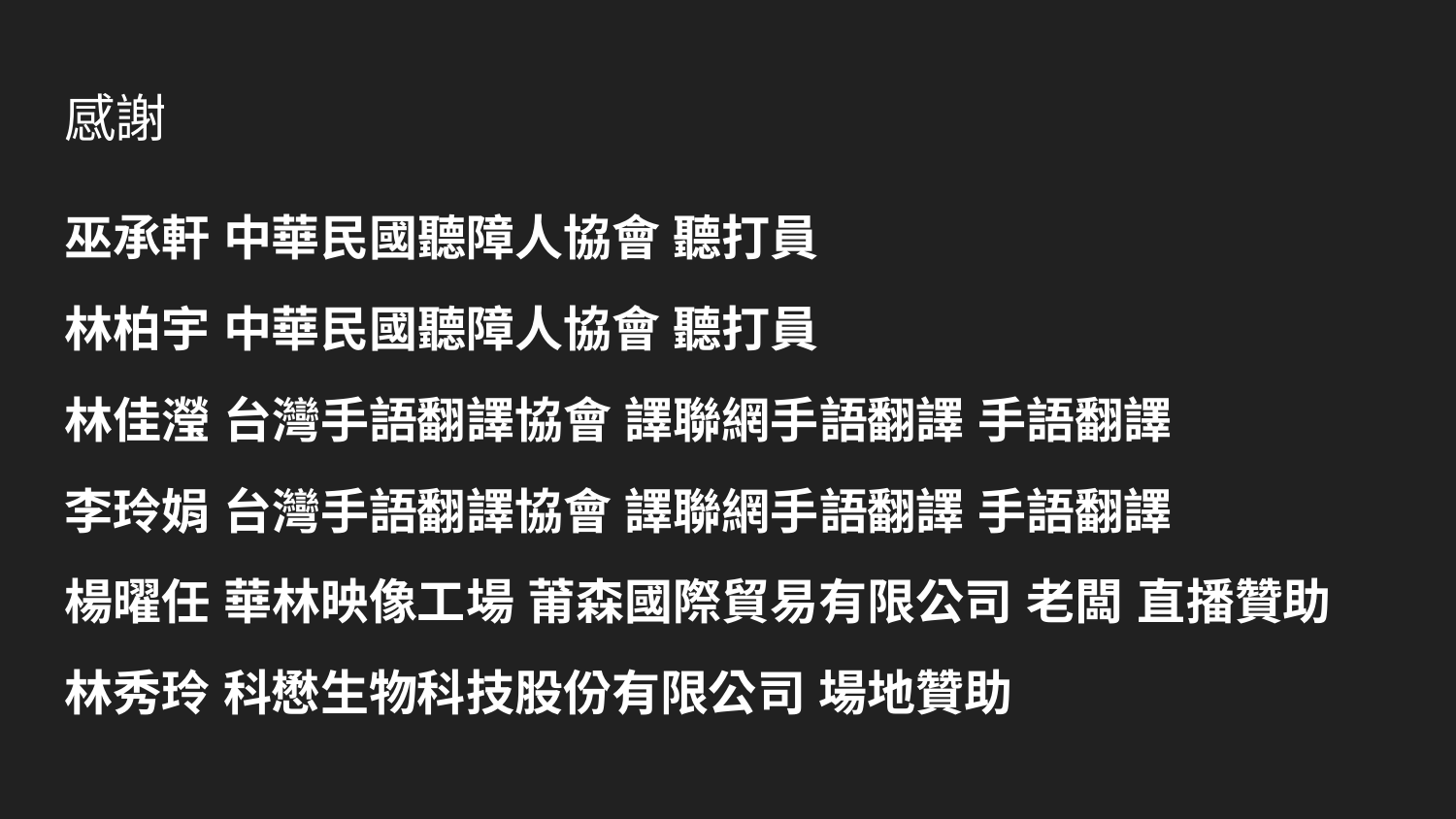

# 感謝
巫承軒 中華民國聽障人協會 聽打員
林柏宇 中華民國聽障人協會 聽打員
林佳瀅 台灣手語翻譯協會 譯聯網手語翻譯 手語翻譯
李玲娟 台灣手語翻譯協會 譯聯網手語翻譯 手語翻譯
楊曜任 華林映像工場 莆森國際貿易有限公司 老闆 直播贊助
林秀玲 科懋生物科技股份有限公司 場地贊助